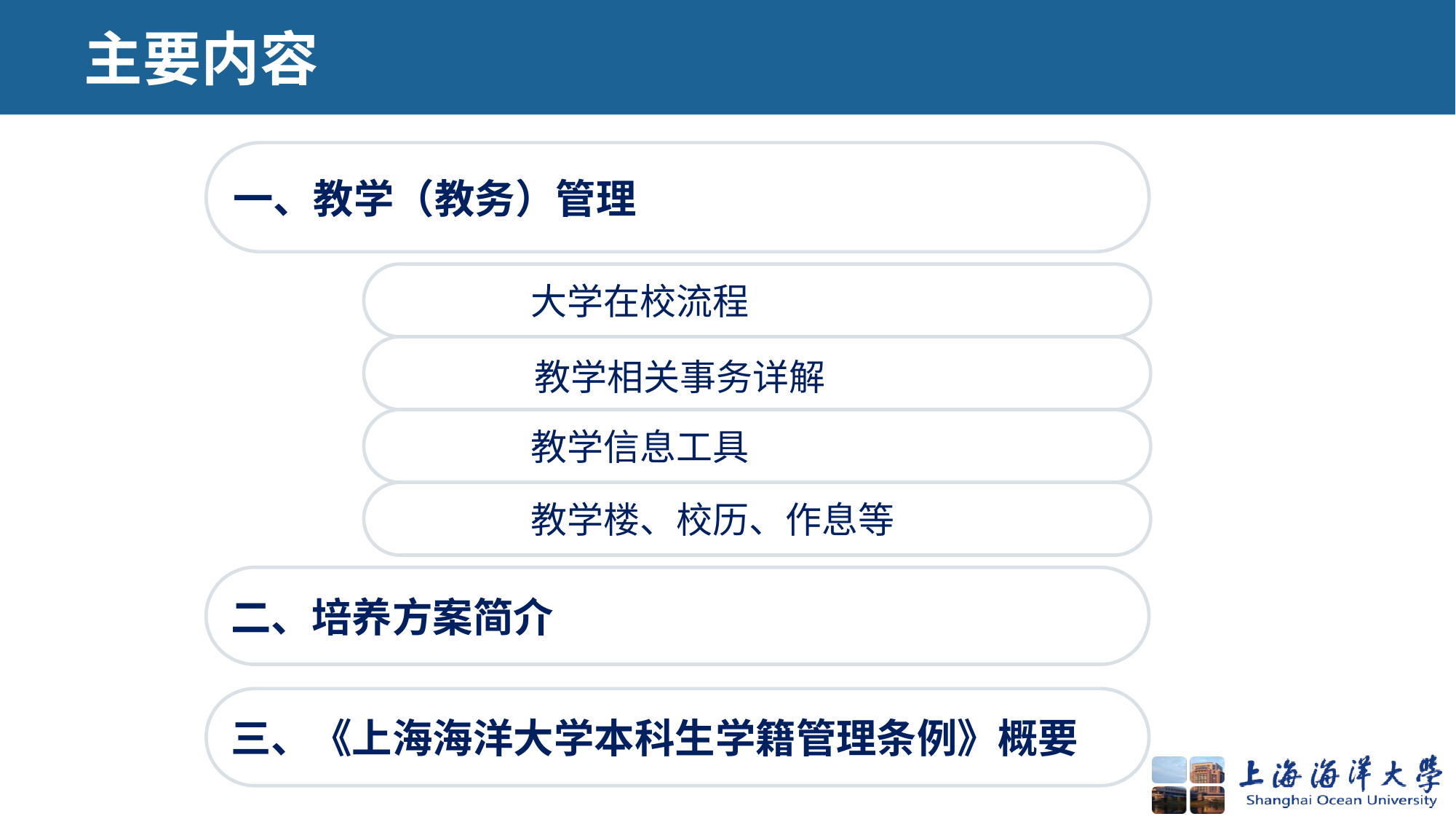

主要内容
一、教学（教务）管理
大学在校流程

教学相关事务详解
教学信息工具
教学楼、校历、作息等
二、培养方案简介
三、《上海海洋大学本科生学籍管理条例》概要